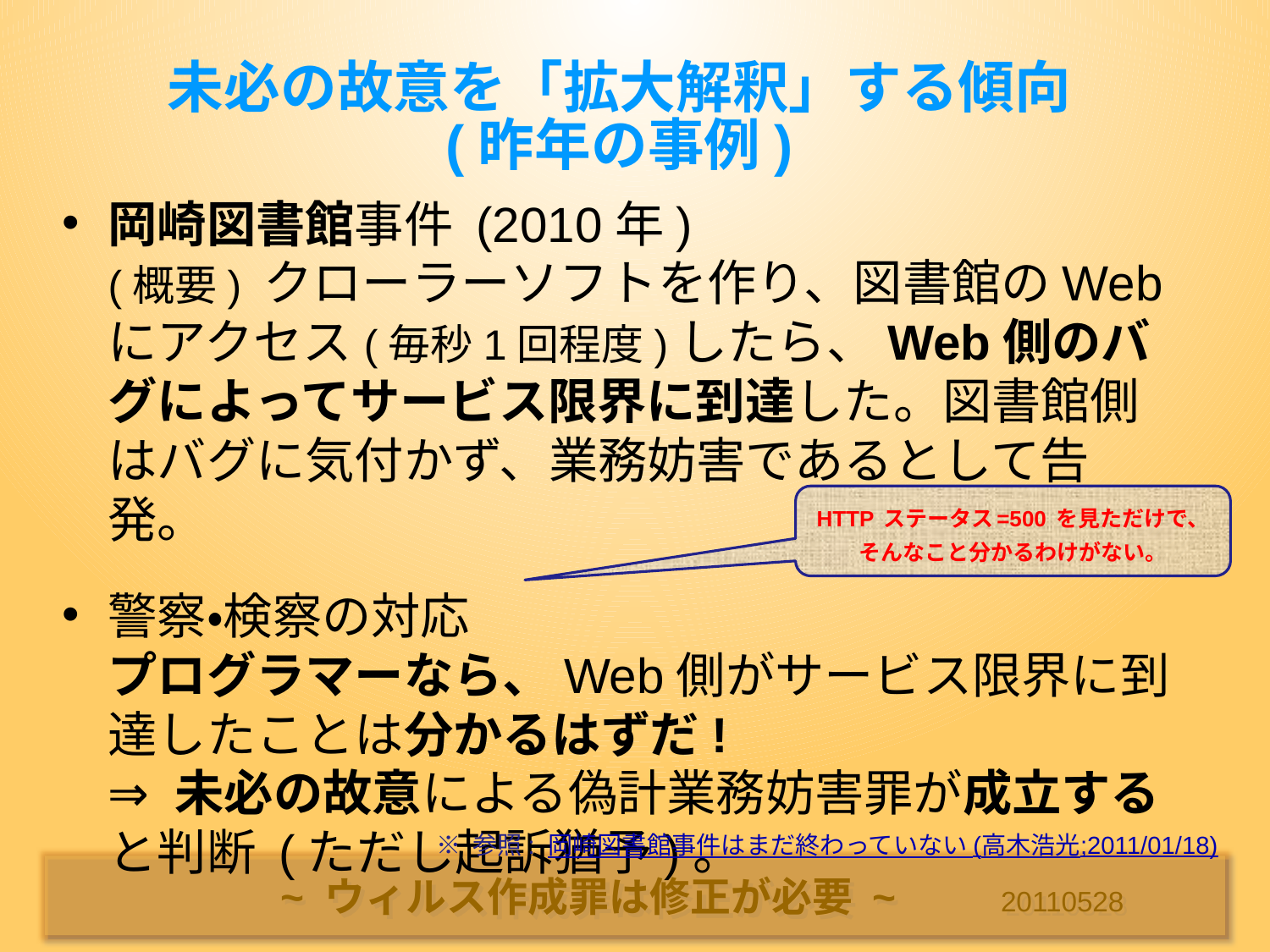

# 未必の故意を「拡大解釈」する傾向 (昨年の事例)
岡崎図書館事件 (2010年)
(概要) クローラーソフトを作り、図書館のWebにアクセス(毎秒1回程度)したら、Web側のバグによってサービス限界に到達した。図書館側はバグに気付かず、業務妨害であるとして告発。
警察・検察の対応
プログラマーなら、Web側がサービス限界に到達したことは分かるはずだ!
⇒ 未必の故意による偽計業務妨害罪が成立する と判断 (ただし起訴猶予)。
HTTP ステータス=500 を見ただけで、そんなこと分かるわけがない。
※ 参照: 岡崎図書館事件はまだ終わっていない (高木浩光;2011/01/18)